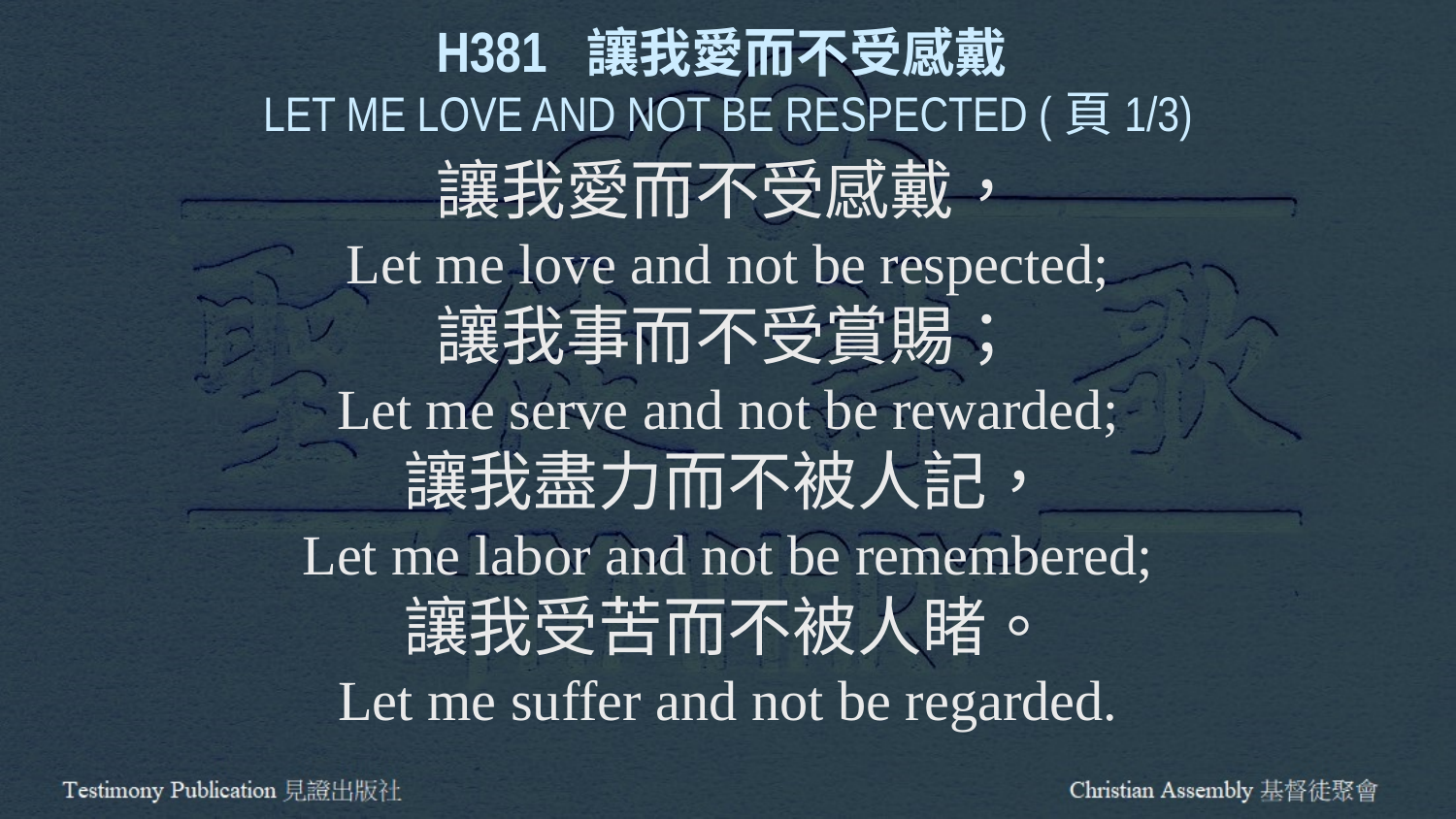

H381  讓我愛而不受感戴
LET ME LOVE AND NOT BE RESPECTED (頁1/3)
讓我愛而不受感戴，
Let me love and not be respected;
讓我事而不受賞賜；
Let me serve and not be rewarded;
讓我盡力而不被人記，
Let me labor and not be remembered;
讓我受苦而不被人睹。
Let me suffer and not be regarded.